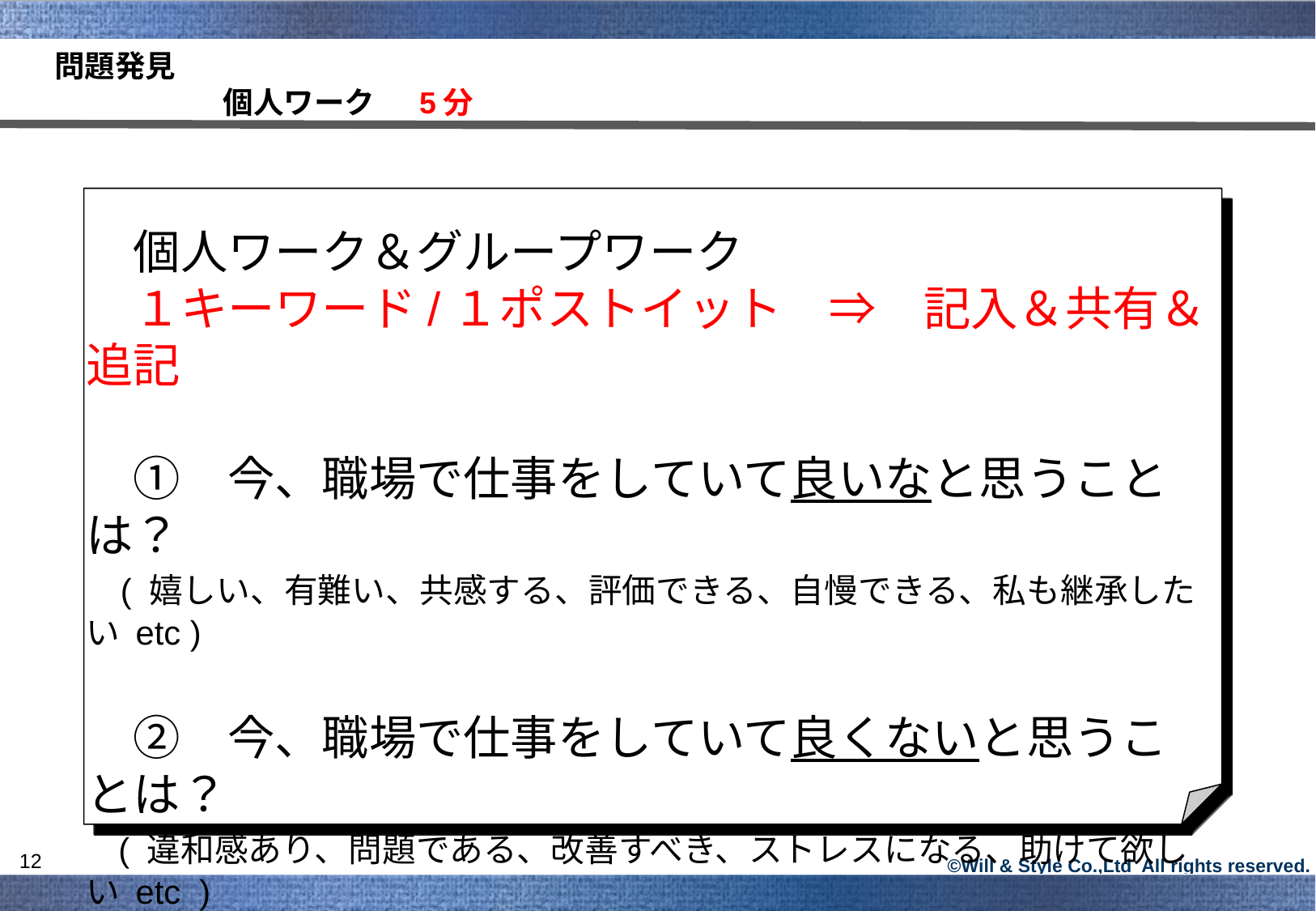

問題発見　　　　　　　　　　　　　　　　　　　　　　　　　　　　　　　　　　　　　　　　　　　個人ワーク　 5分

　個人ワーク＆グループワーク
　１キーワード/１ポストイット　⇒　記入＆共有＆追記

　①　今、職場で仕事をしていて良いなと思うことは？
   ( 嬉しい、有難い、共感する、評価できる、自慢できる、私も継承したい etc )

　②　今、職場で仕事をしていて良くないと思うことは？
   ( 違和感あり、問題である、改善すべき、ストレスになる、助けて欲しい etc  )

　※ぜひ、本音で職場や仕事の現状を提示してください。